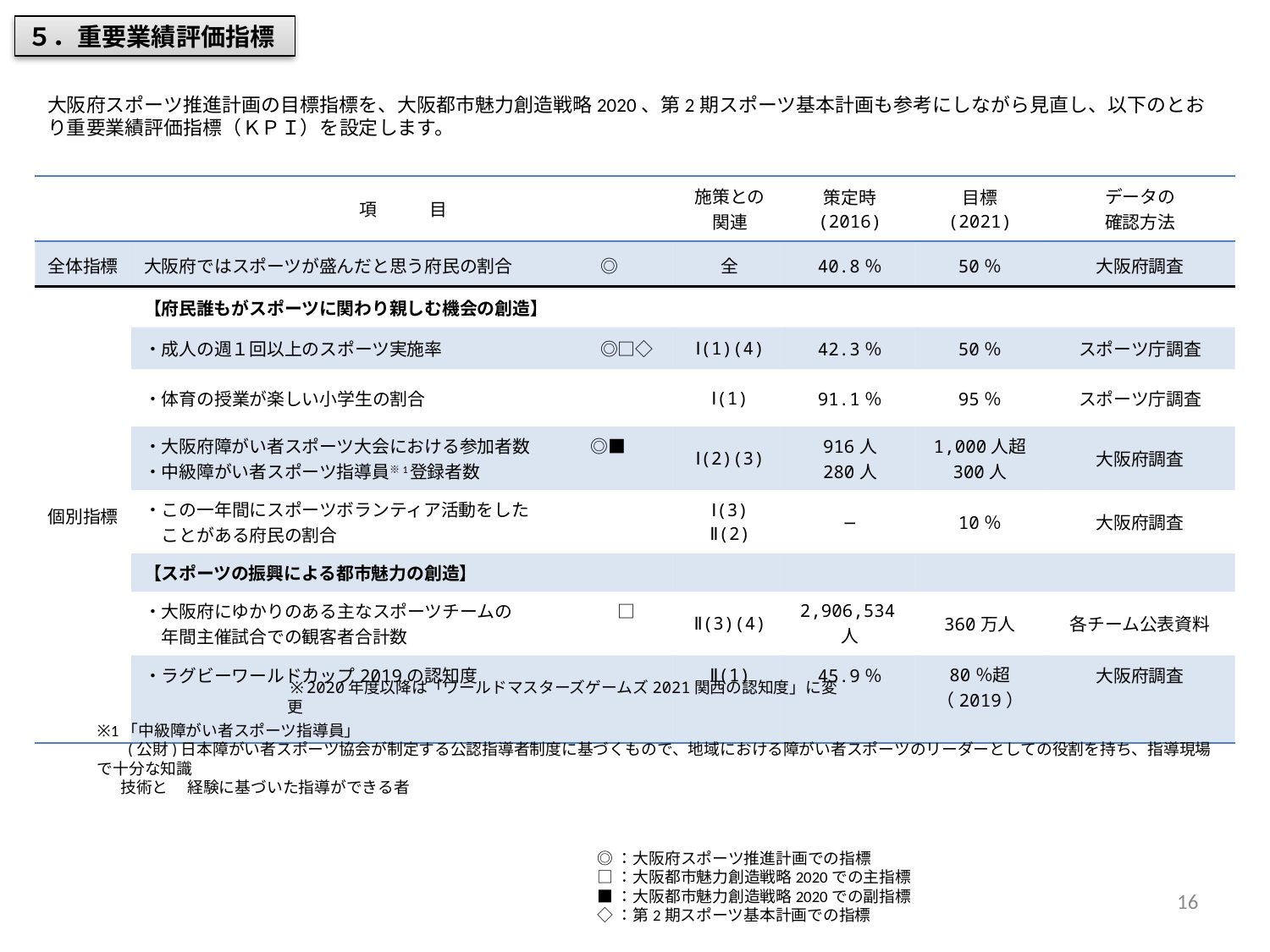

５．重要業績評価指標
大阪府スポーツ推進計画の目標指標を、大阪都市魅力創造戦略2020、第2期スポーツ基本計画も参考にしながら見直し、以下のとおり重要業績評価指標（ＫＰＩ）を設定します。
|  | 項　　　目 | 施策との 関連 | 策定時 (2016) | 目標 (2021) | データの 確認方法 |
| --- | --- | --- | --- | --- | --- |
| 全体指標 | 大阪府ではスポーツが盛んだと思う府民の割合　　　　　◎ | 全 | 40.8％ | 50％ | 大阪府調査 |
| 個別指標 | 【府民誰もがスポーツに関わり親しむ機会の創造】 |  |  |  |  |
|  | ・成人の週１回以上のスポーツ実施率　　　　　　　　　◎□◇ | Ⅰ(1)(4) | 42.3％ | 50％ | スポーツ庁調査 |
|  | ・体育の授業が楽しい小学生の割合 | Ⅰ(1) | 91.1％ | 95％ | スポーツ庁調査 |
|  | ・大阪府障がい者スポーツ大会における参加者数　　　 ◎■ ・中級障がい者スポーツ指導員※1登録者数 | Ⅰ(2)(3) | 916人 280人 | 1,000人超 300人 | 大阪府調査 |
|  | ・この一年間にスポーツボランティア活動をした 　ことがある府民の割合 | Ⅰ(3) Ⅱ(2) | ― | 10％ | 大阪府調査 |
|  | 【スポーツの振興による都市魅力の創造】 |  |  |  |  |
|  | ・大阪府にゆかりのある主なスポーツチームの　　　　　　□ 　年間主催試合での観客者合計数 | Ⅱ(3)(4) | 2,906,534人 | 360万人 | 各チーム公表資料 |
|  | ・ラグビーワールドカップ2019の認知度 | Ⅱ(1) | 45.9％ | 80％超 （2019） | 大阪府調査 |
※2020年度以降は「ワールドマスターズゲームズ2021関西の認知度」に変更
※1「中級障がい者スポーツ指導員」
 　 (公財)日本障がい者スポーツ協会が制定する公認指導者制度に基づくもので、地域における障がい者スポーツのリーダーとしての役割を持ち、指導現場で十分な知識
　  技術と　 経験に基づいた指導ができる者
◎：大阪府スポーツ推進計画での指標
□：大阪都市魅力創造戦略2020での主指標
■：大阪都市魅力創造戦略2020での副指標
◇：第2期スポーツ基本計画での指標
16